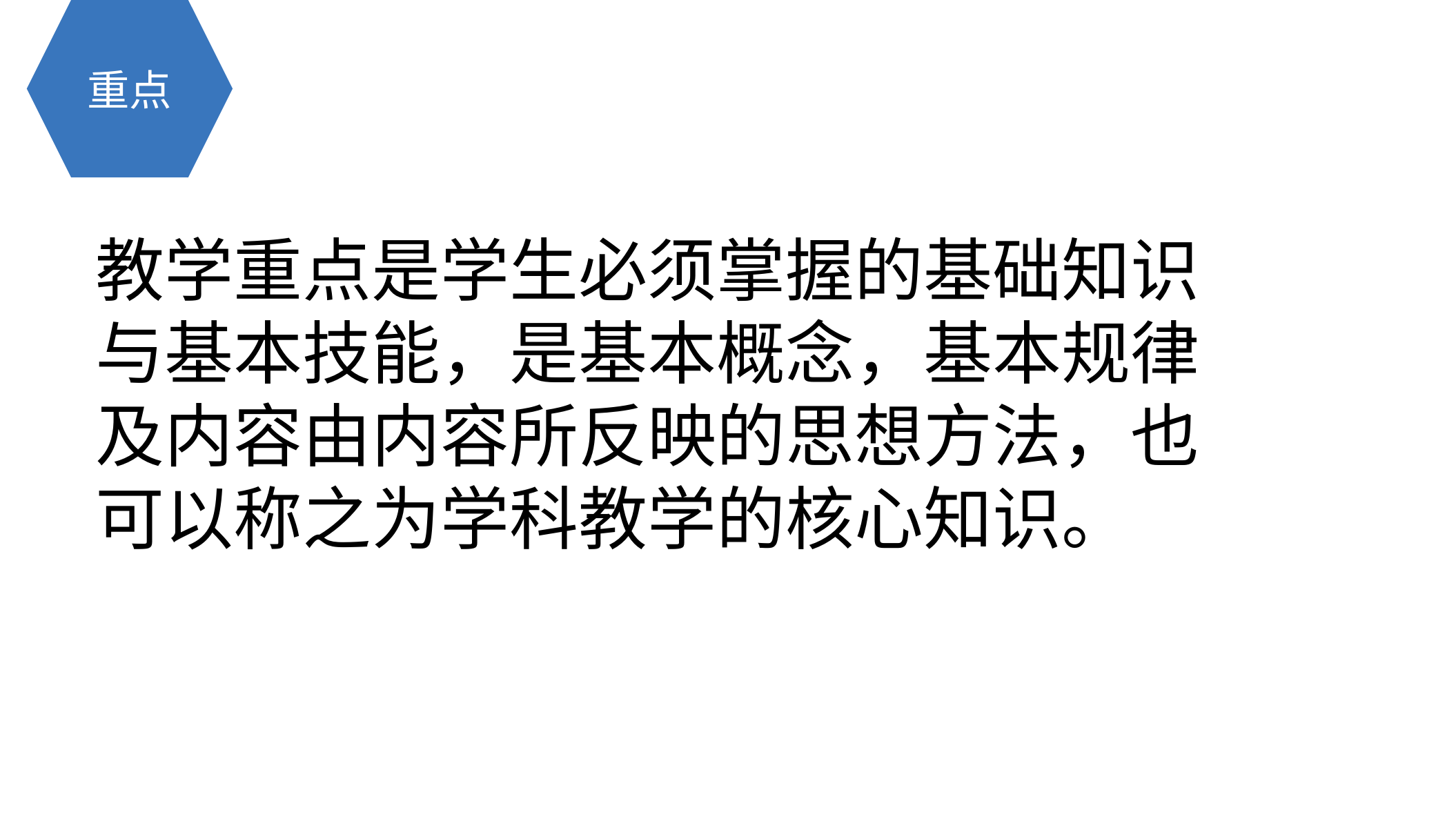

重点
教学重点是学生必须掌握的基础知识与基本技能，是基本概念，基本规律及内容由内容所反映的思想方法，也可以称之为学科教学的核心知识。